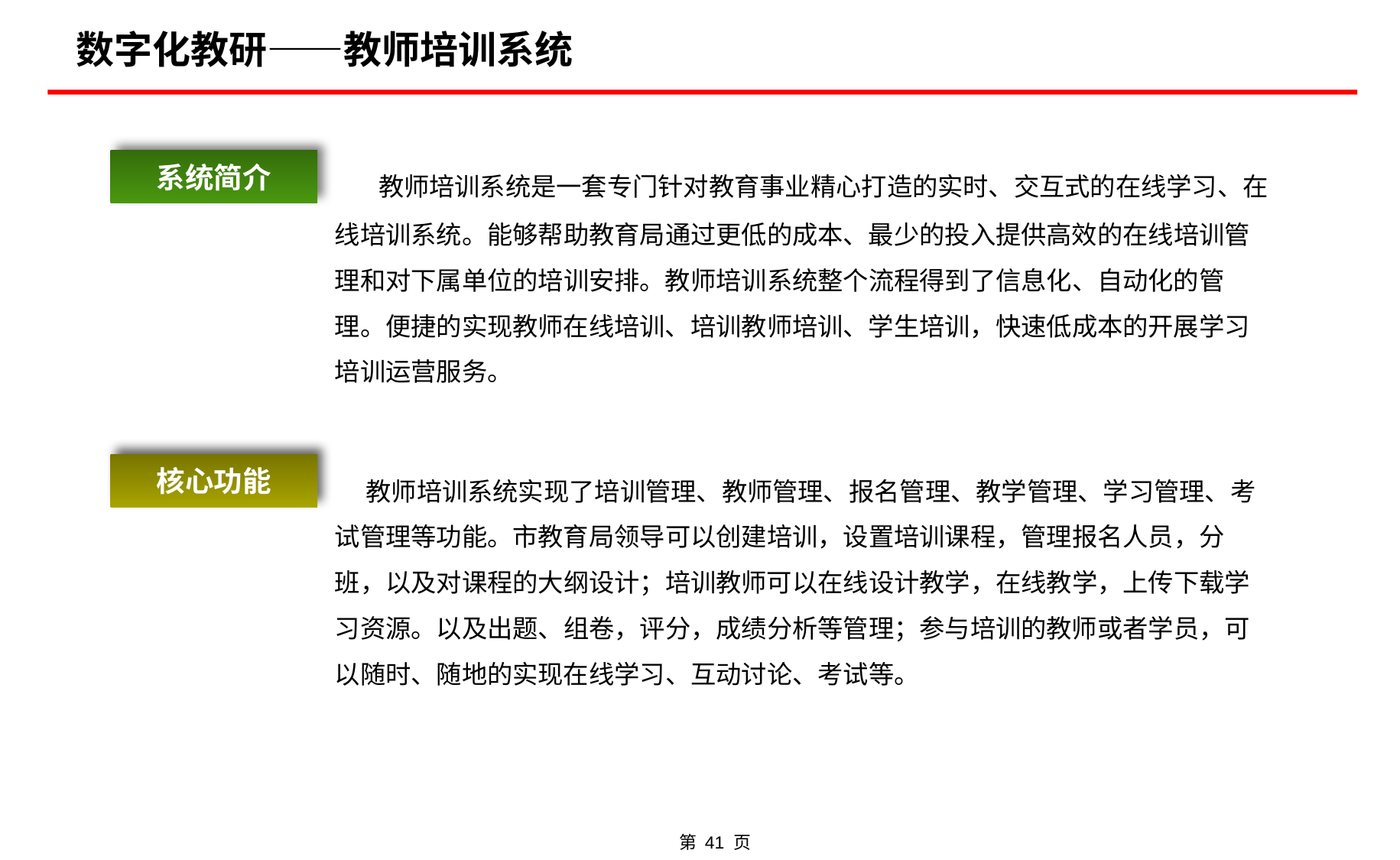

数字化教研——教师培训系统
    教师培训系统是一套专门针对教育事业精心打造的实时、交互式的在线学习、在线培训系统。能够帮助教育局通过更低的成本、最少的投入提供高效的在线培训管理和对下属单位的培训安排。教师培训系统整个流程得到了信息化、自动化的管理。便捷的实现教师在线培训、培训教师培训、学生培训，快速低成本的开展学习培训运营服务。
系统简介
核心功能
　 教师培训系统实现了培训管理、教师管理、报名管理、教学管理、学习管理、考试管理等功能。市教育局领导可以创建培训，设置培训课程，管理报名人员，分班，以及对课程的大纲设计；培训教师可以在线设计教学，在线教学，上传下载学习资源。以及出题、组卷，评分，成绩分析等管理；参与培训的教师或者学员，可以随时、随地的实现在线学习、互动讨论、考试等。